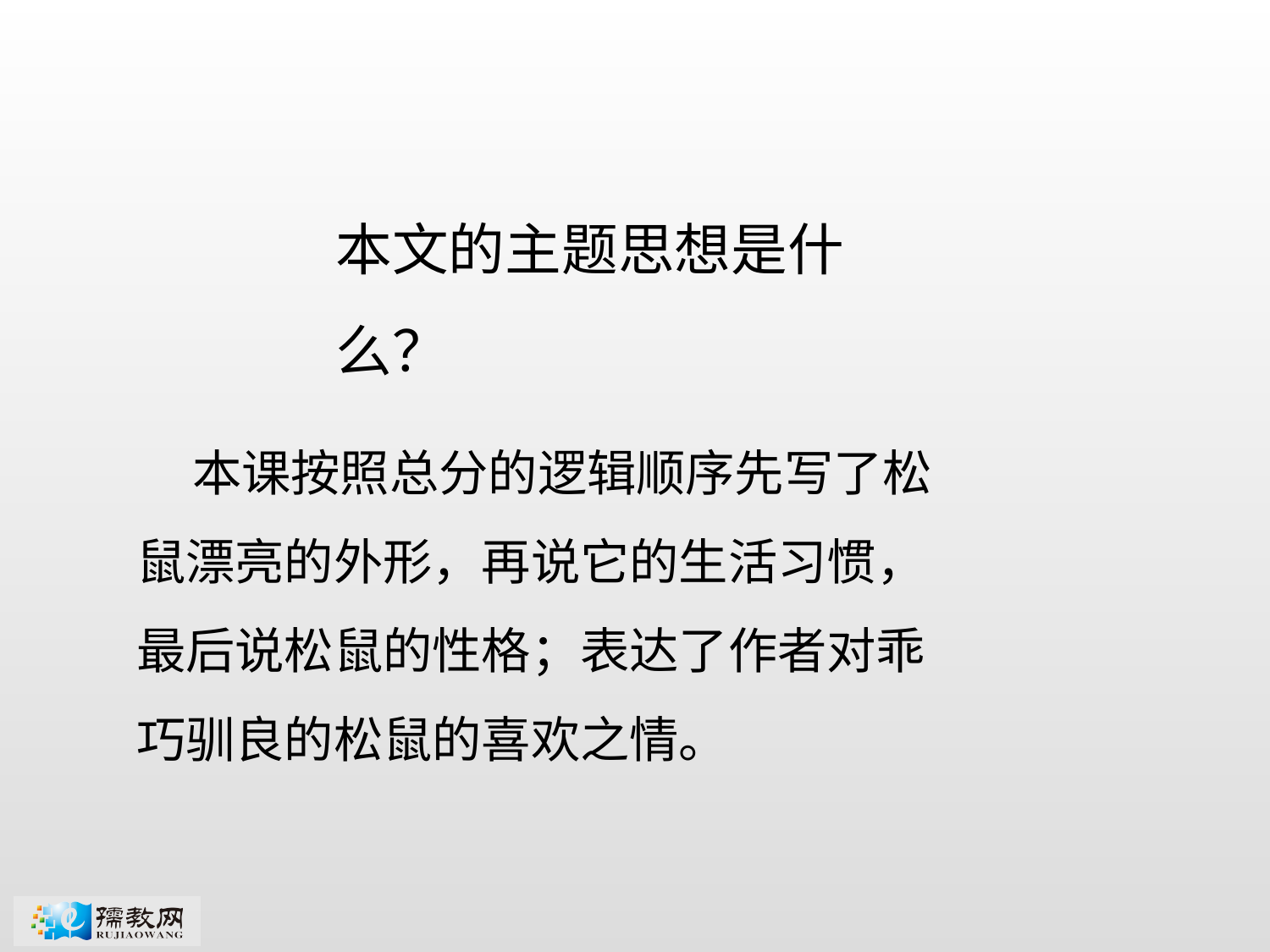

本文的主题思想是什么？
    本课按照总分的逻辑顺序先写了松鼠漂亮的外形，再说它的生活习惯，最后说松鼠的性格；表达了作者对乖巧驯良的松鼠的喜欢之情。